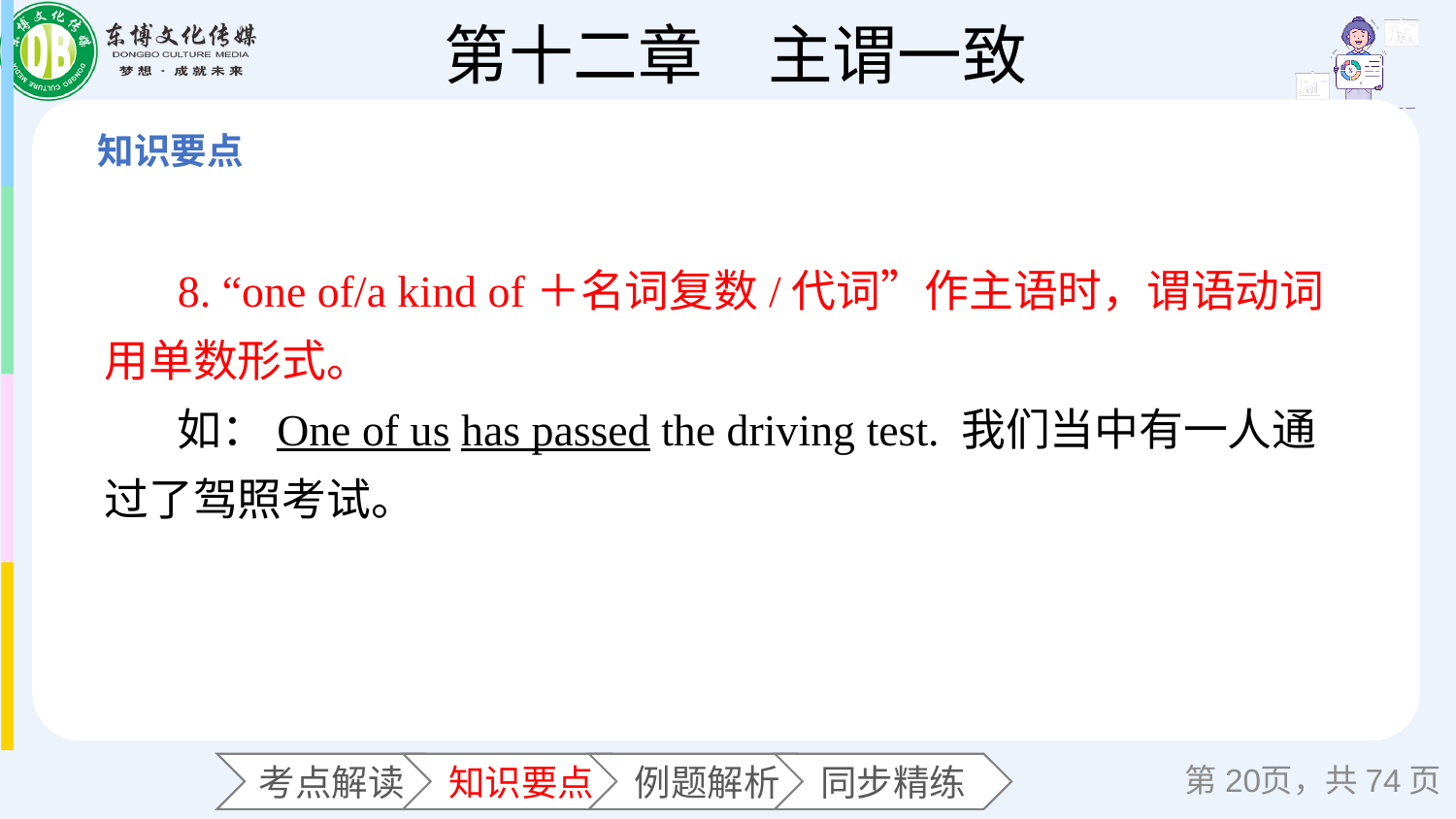

8. “one of/a kind of＋名词复数/代词”作主语时，谓语动词用单数形式。
如：One of us has passed the driving test. 我们当中有一人通过了驾照考试。

第20页，共74页